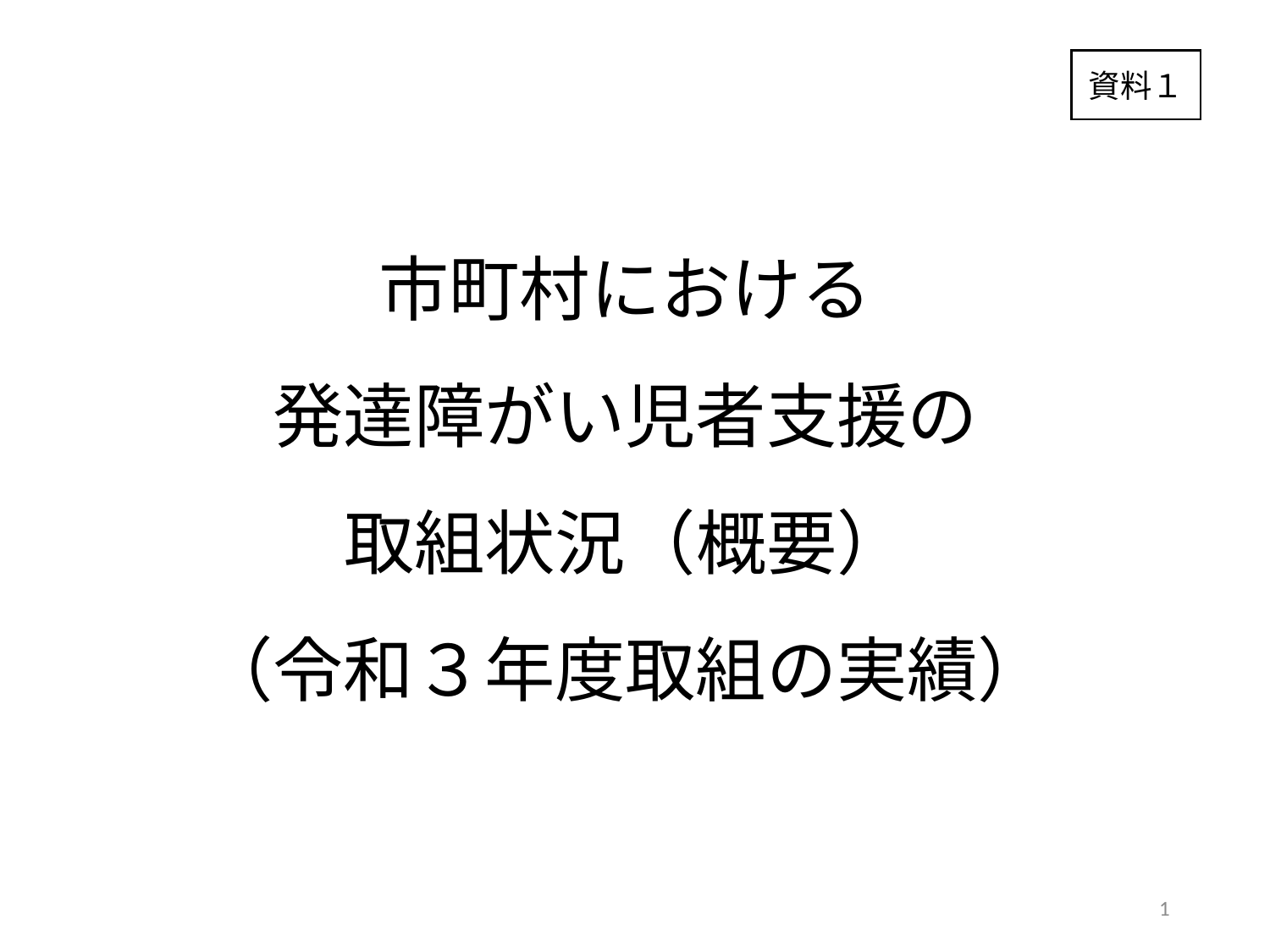

資料１
# 市町村における 発達障がい児者支援の 取組状況（概要） （令和３年度取組の実績）
1